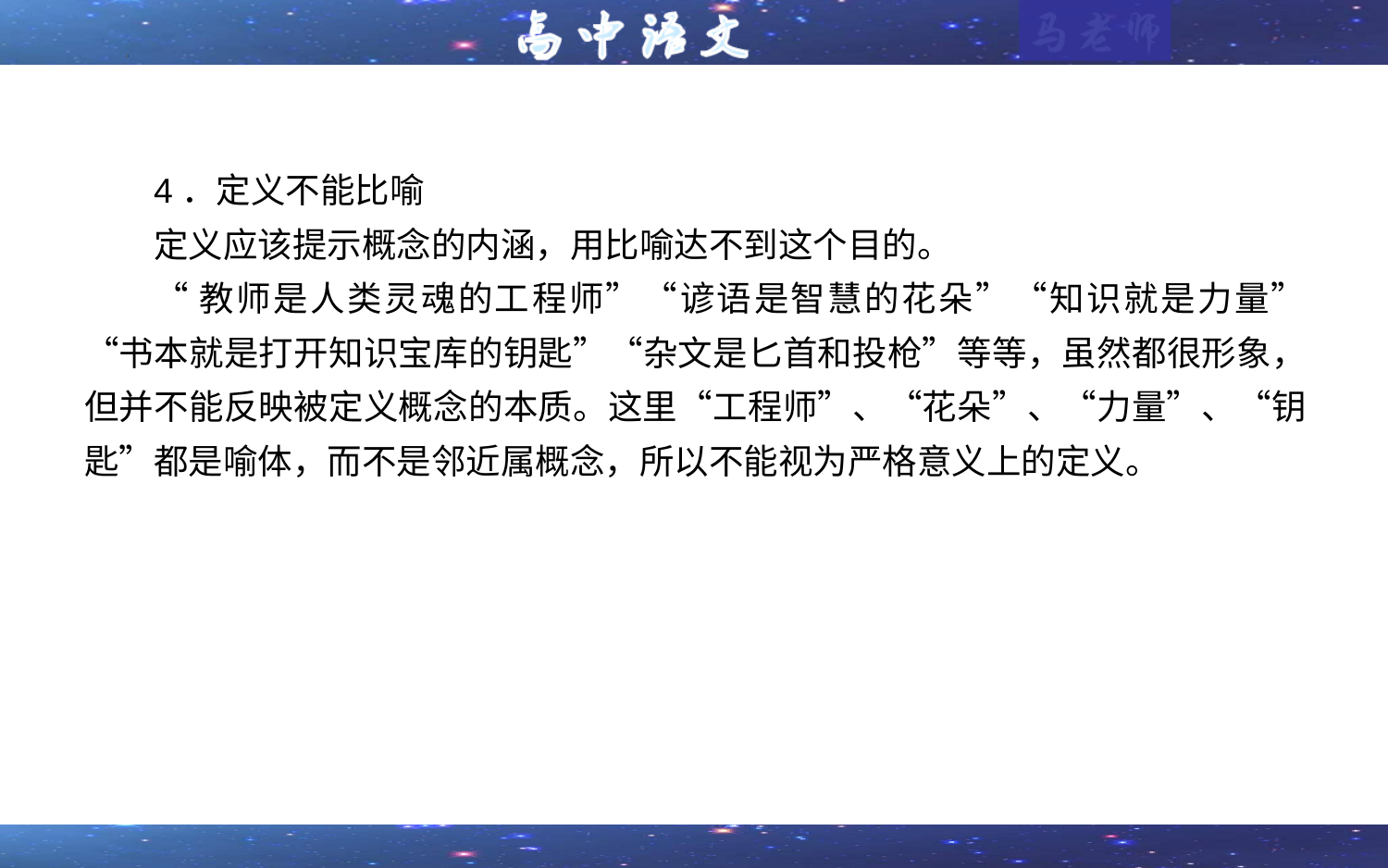

4．定义不能比喻
定义应该提示概念的内涵，用比喻达不到这个目的。
“教师是人类灵魂的工程师”“谚语是智慧的花朵”“知识就是力量”“书本就是打开知识宝库的钥匙”“杂文是匕首和投枪”等等，虽然都很形象，但并不能反映被定义概念的本质。这里“工程师”、“花朵”、“力量”、“钥匙”都是喻体，而不是邻近属概念，所以不能视为严格意义上的定义。